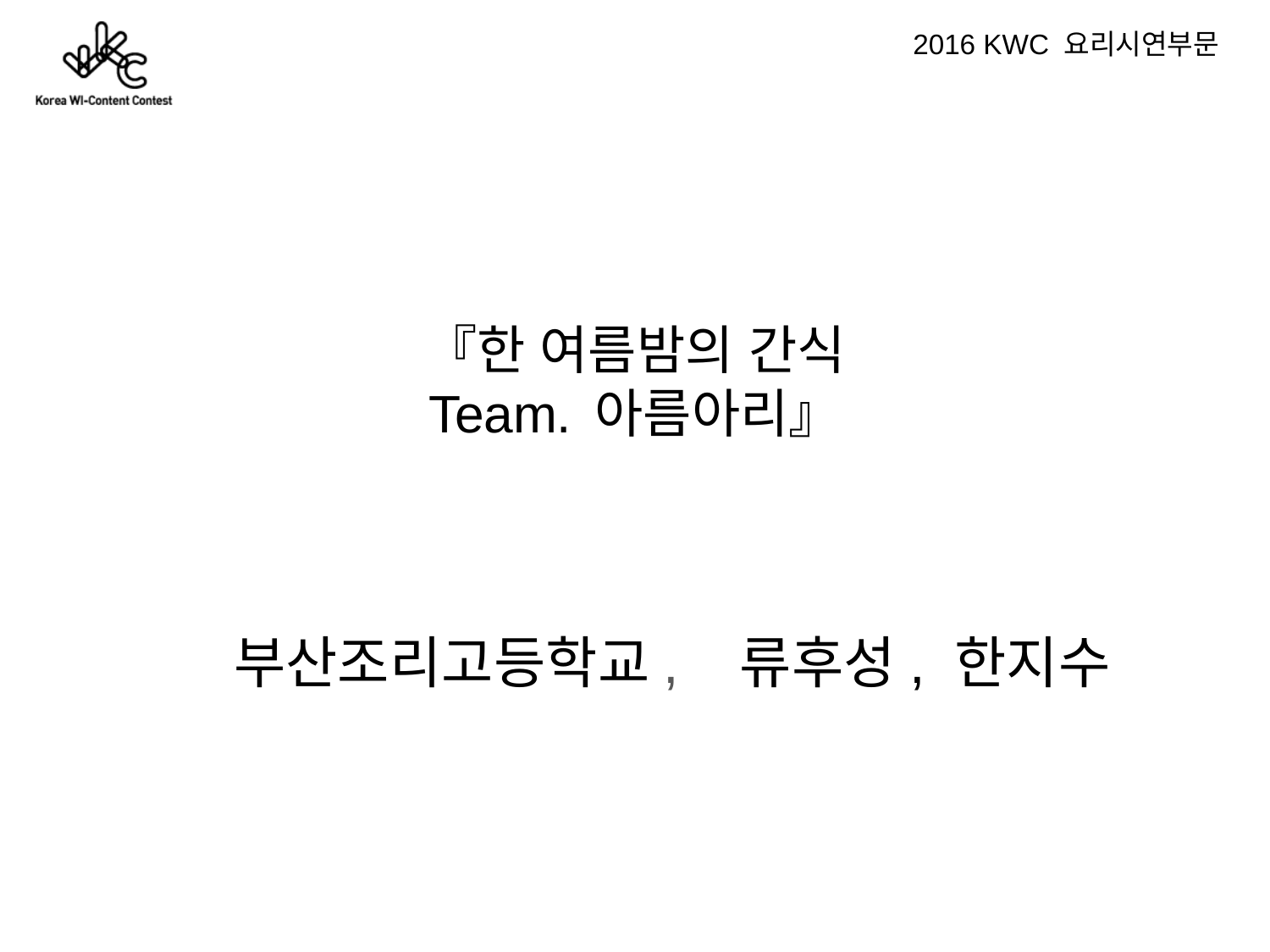

# 『한 여름밤의 간식 Team. 아름아리』
부산조리고등학교,   류후성, 한지수